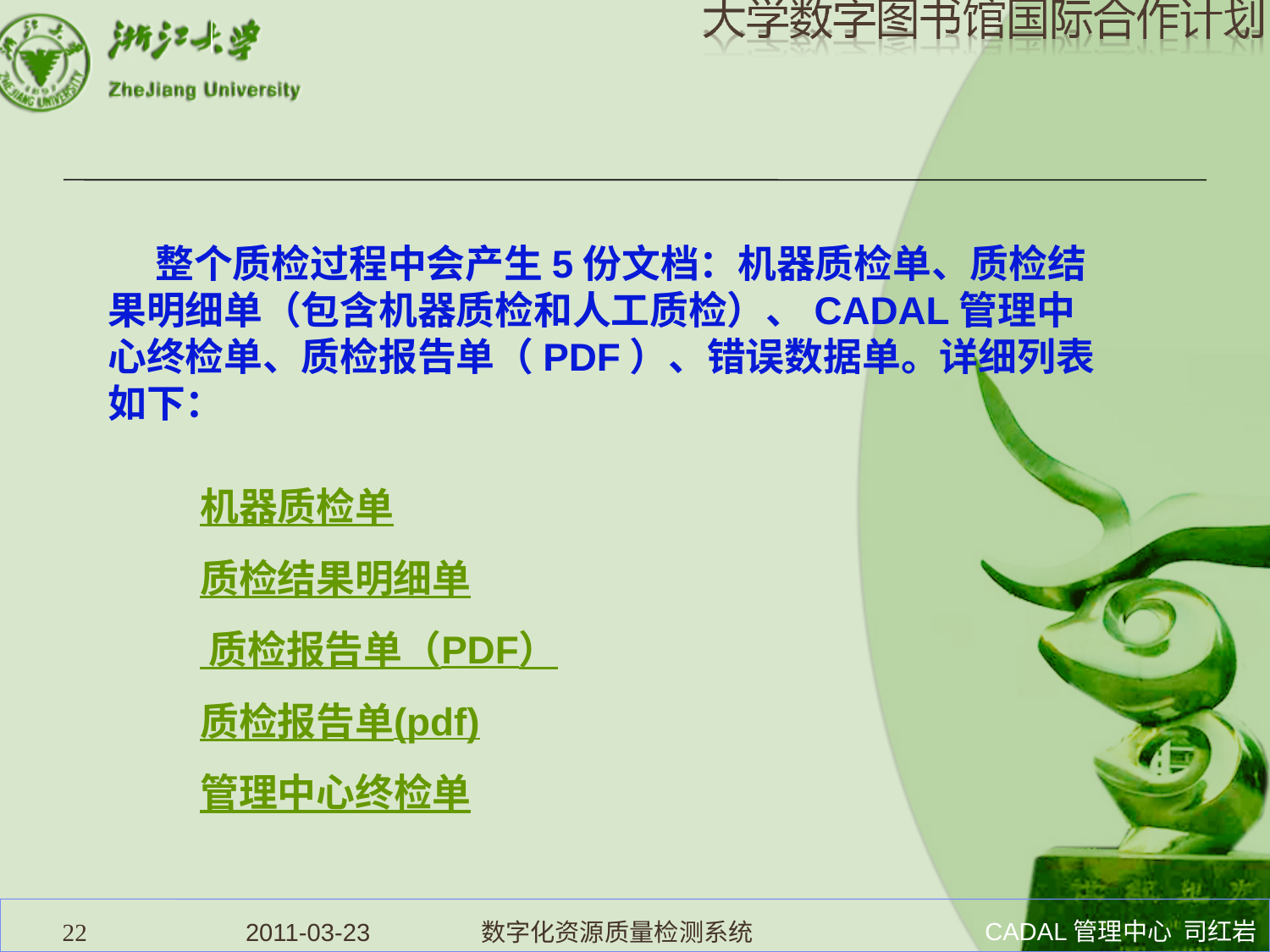

整个质检过程中会产生5份文档：机器质检单、质检结果明细单（包含机器质检和人工质检）、CADAL管理中心终检单、质检报告单（PDF）、错误数据单。详细列表如下：
机器质检单
质检结果明细单
 质检报告单（PDF）
质检报告单(pdf)
管理中心终检单
22
2011-03-23               数字化资源质量检测系统